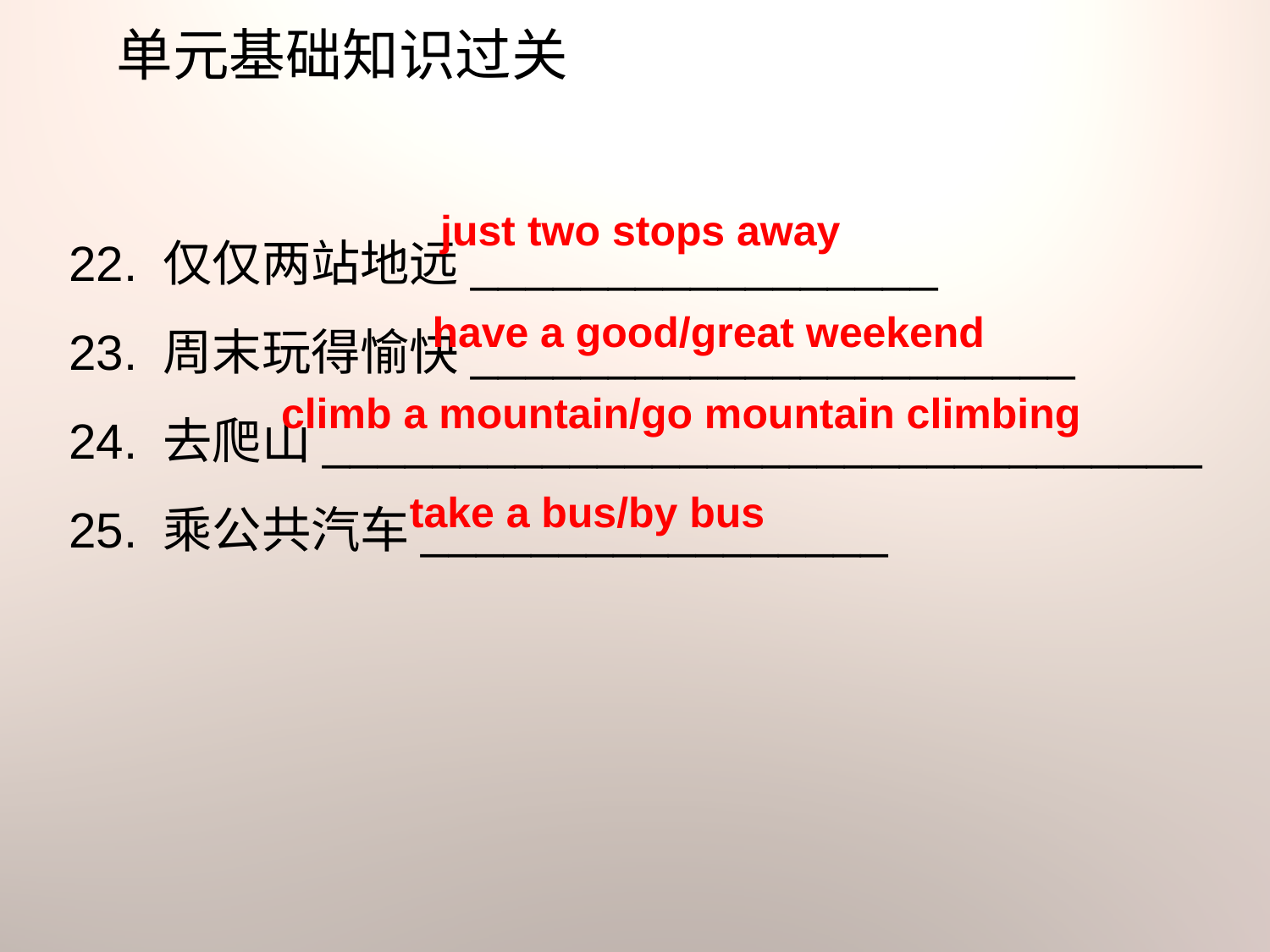

单元基础知识过关
just two stops away
22. 仅仅两站地远_________________
23. 周末玩得愉快______________________
24. 去爬山________________________________
25. 乘公共汽车_________________
have a good/great weekend
climb a mountain/go mountain climbing
take a bus/by bus